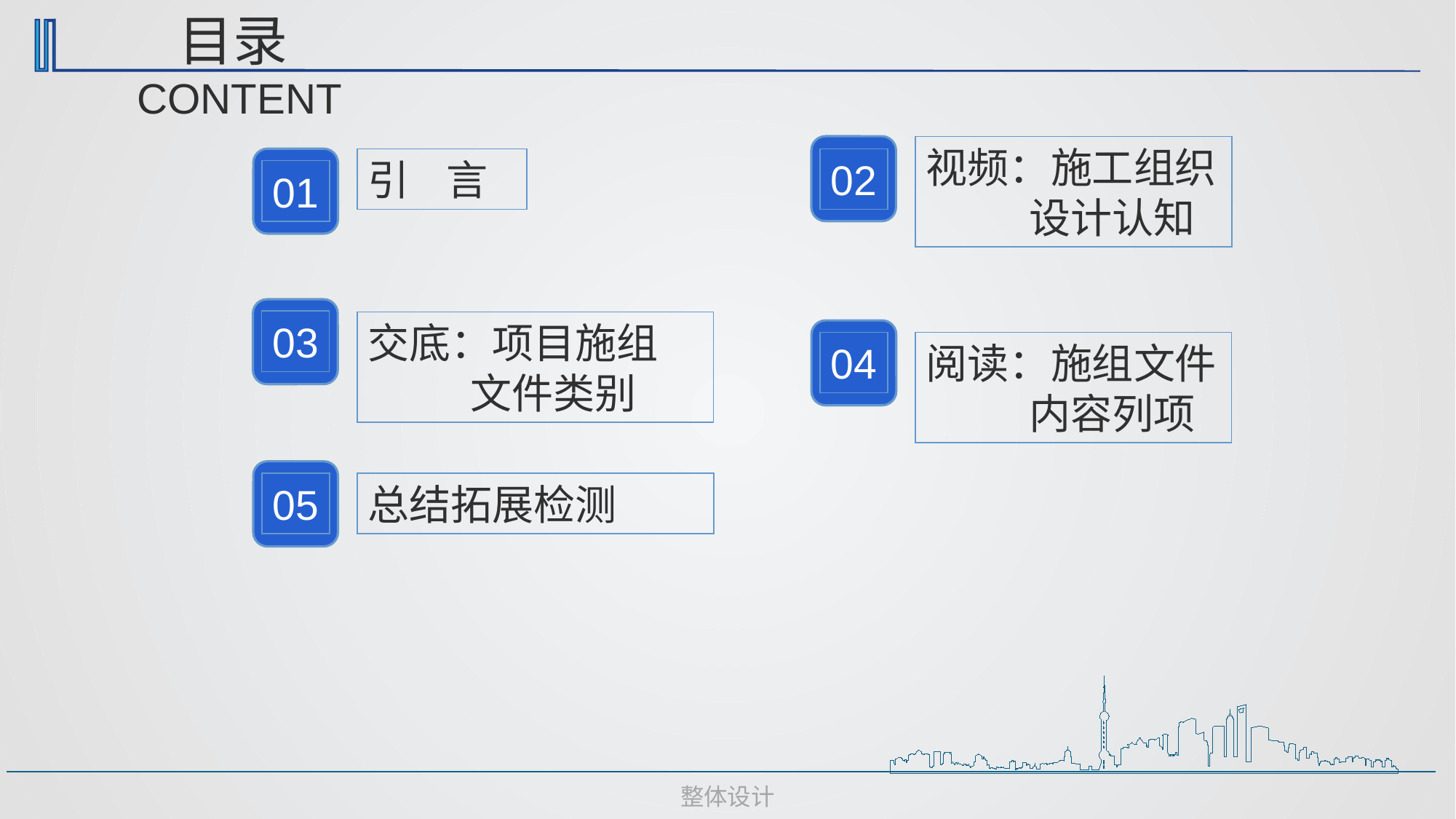

目录CONTENT

视频：施工组织
          设计认知

引    言
02
01

03
交底：项目施组
          文件类别

04
阅读：施组文件
          内容列项

05
总结拓展检测

整体设计
2